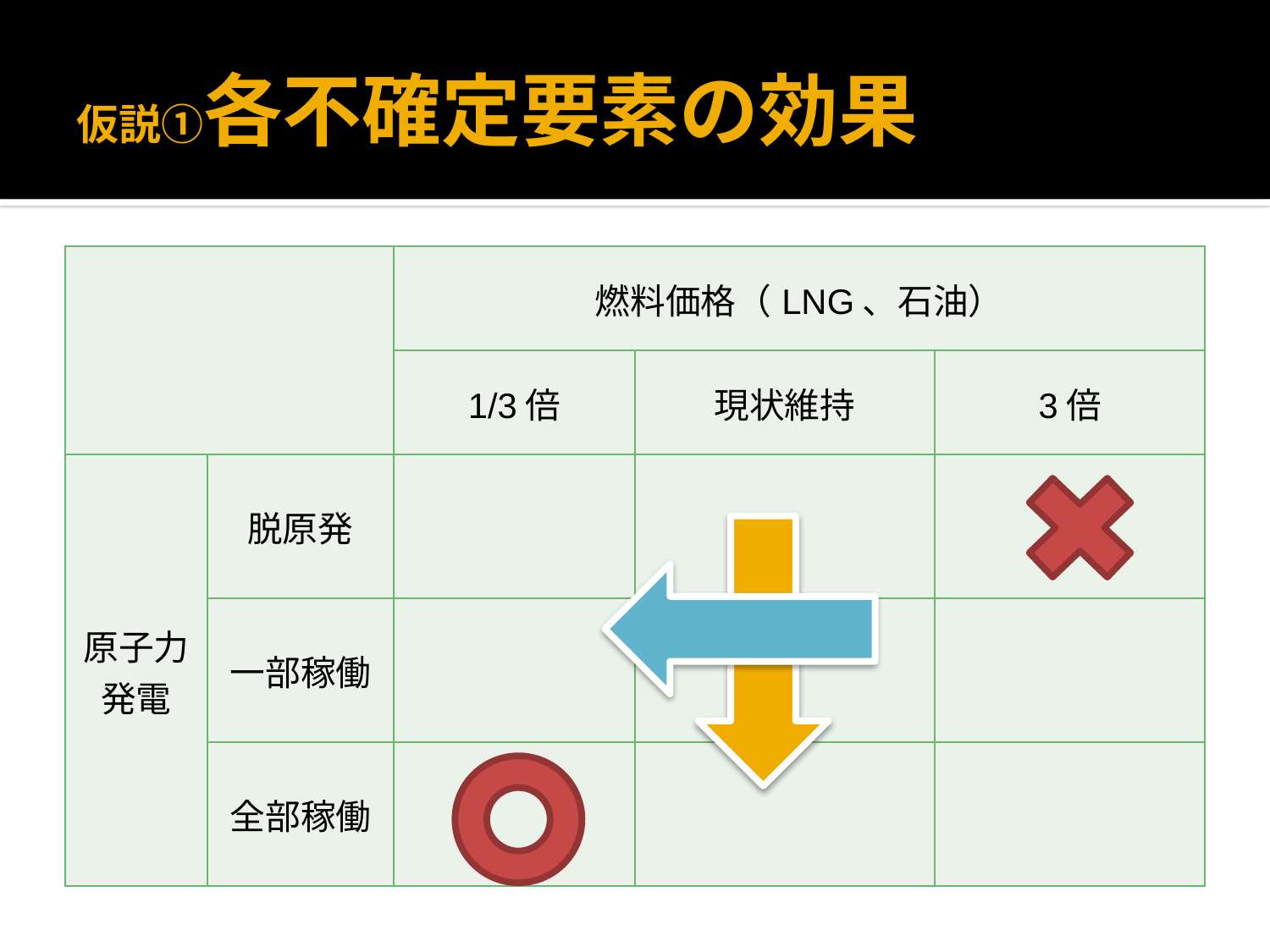

# 仮説①各不確定要素の効果
|  |  | 燃料価格（LNG、石油） |  |  |
| --- | --- | --- | --- | --- |
|  |  | 1/3倍 | 現状維持 | 3倍 |
| 原子力発電 | 脱原発 |  |  |  |
|  | 一部稼働 |  |  |  |
|  | 全部稼働 |  |  |  |